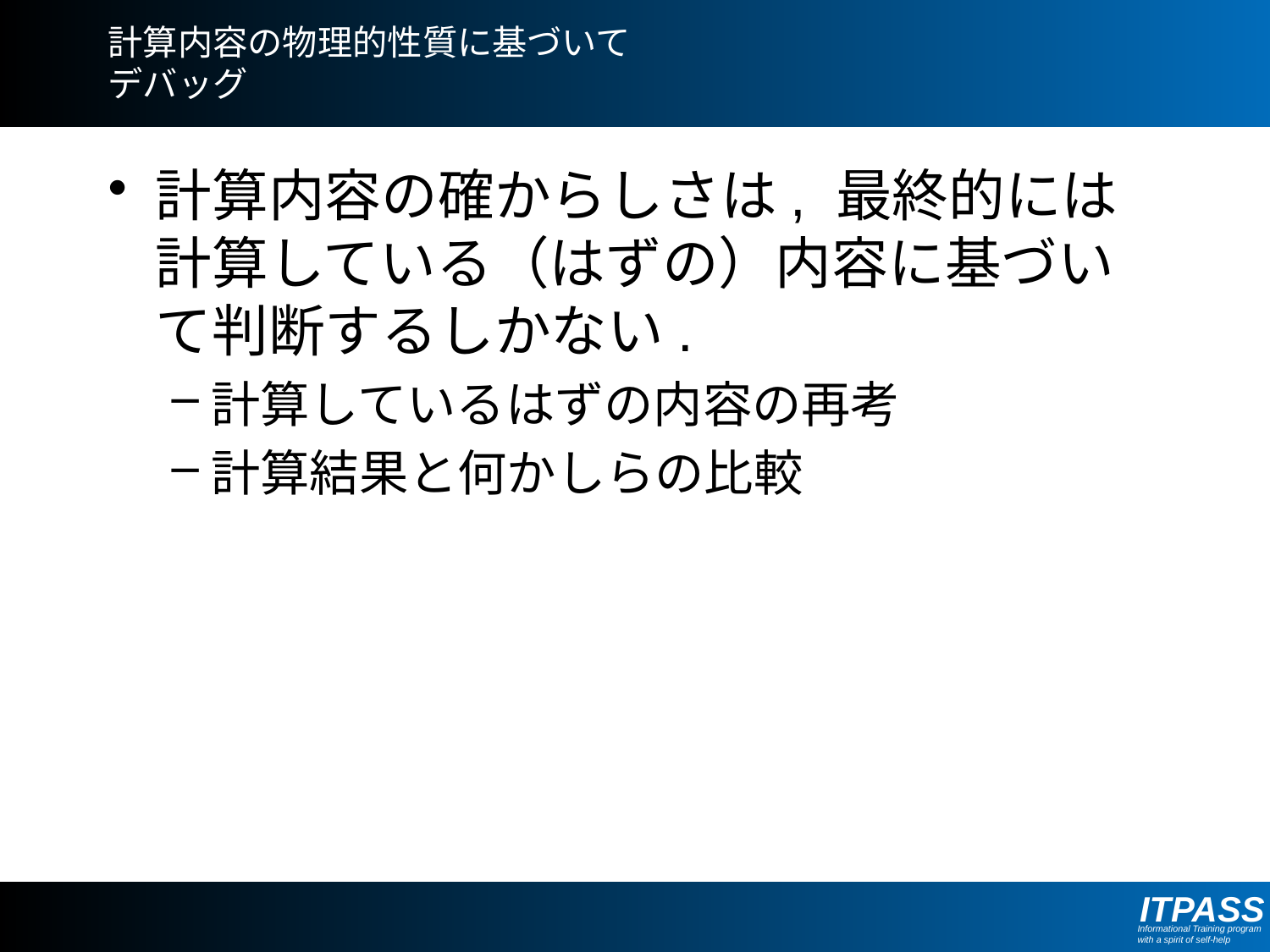

# 計算内容の物理的性質に基づいて デバッグ
計算内容の確からしさは, 最終的には計算している（はずの）内容に基づいて判断するしかない.
計算しているはずの内容の再考
計算結果と何かしらの比較